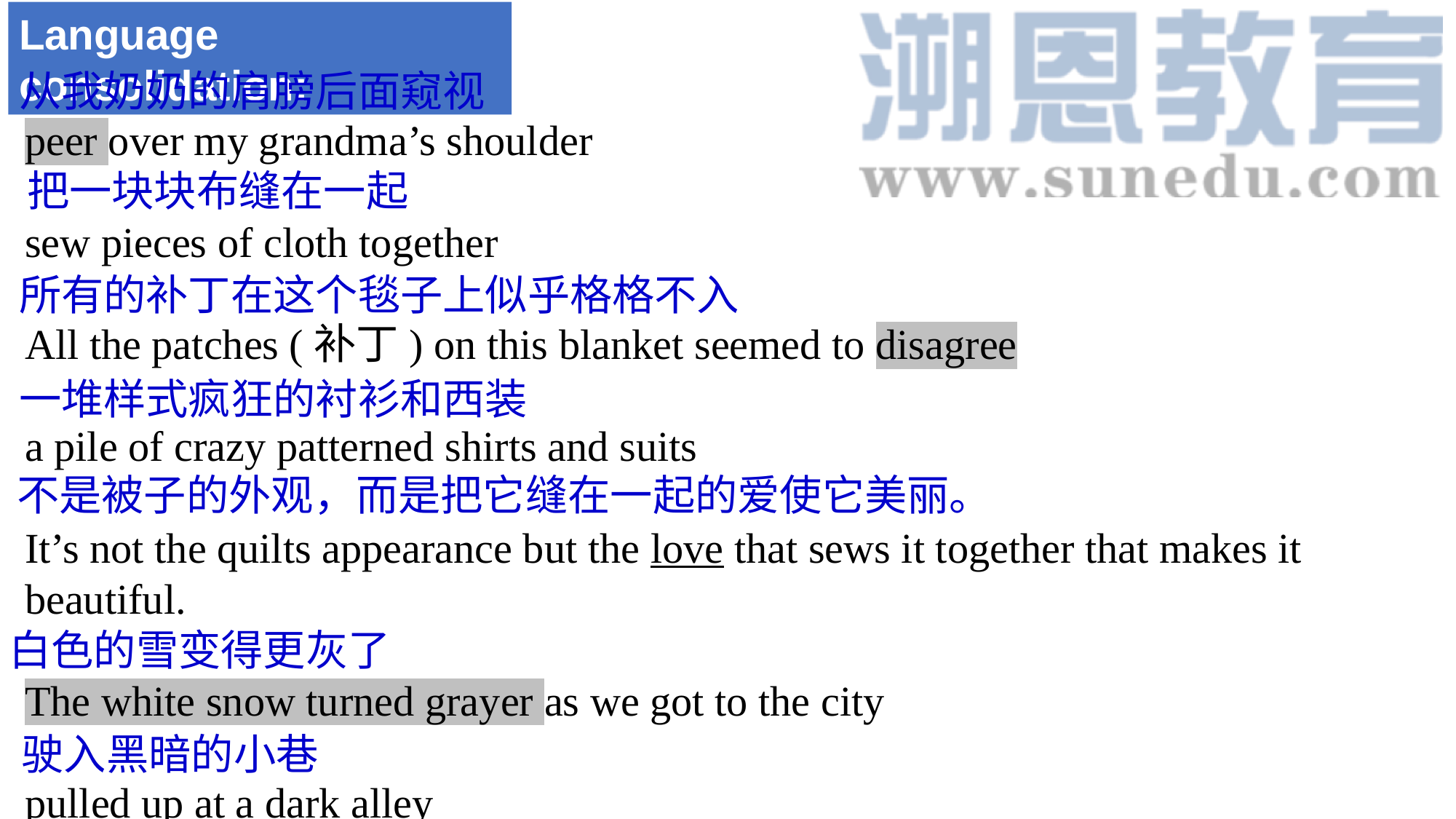

Language consolidation:
从我奶奶的肩膀后面窥视
peer over my grandma’s shoulder

sew pieces of cloth together

All the patches (补丁) on this blanket seemed to disagree

a pile of crazy patterned shirts and suits

It’s not the quilts appearance but the love that sews it together that makes it beautiful.

The white snow turned grayer as we got to the city

pulled up at a dark alley

.
把一块块布缝在一起
所有的补丁在这个毯子上似乎格格不入
一堆样式疯狂的衬衫和西装
不是被子的外观，而是把它缝在一起的爱使它美丽。

白色的雪变得更灰了
驶入黑暗的小巷